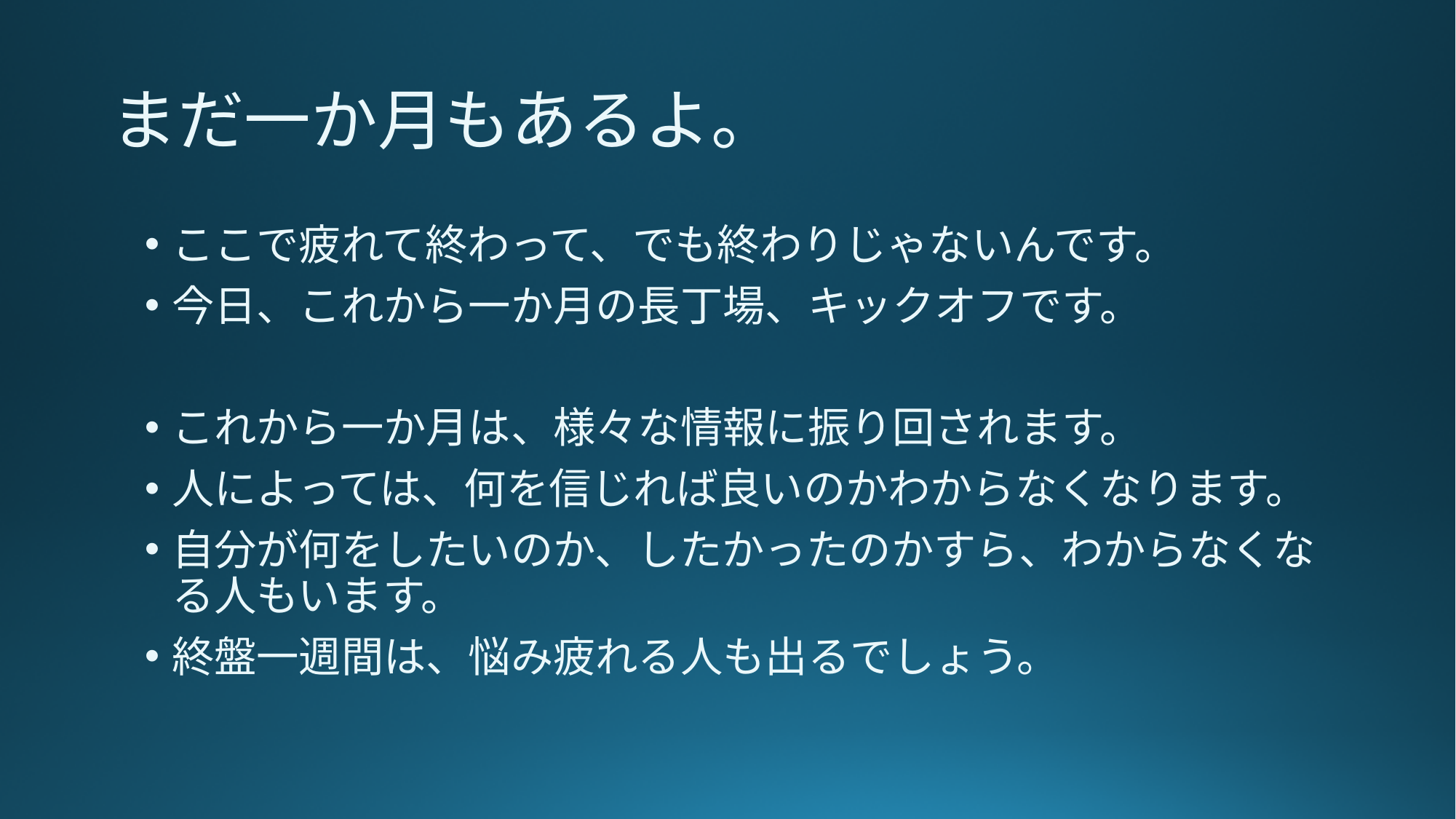

# まだ一か月もあるよ。
ここで疲れて終わって、でも終わりじゃないんです。
今日、これから一か月の長丁場、キックオフです。

これから一か月は、様々な情報に振り回されます。
人によっては、何を信じれば良いのかわからなくなります。
自分が何をしたいのか、したかったのかすら、わからなくなる人もいます。
終盤一週間は、悩み疲れる人も出るでしょう。